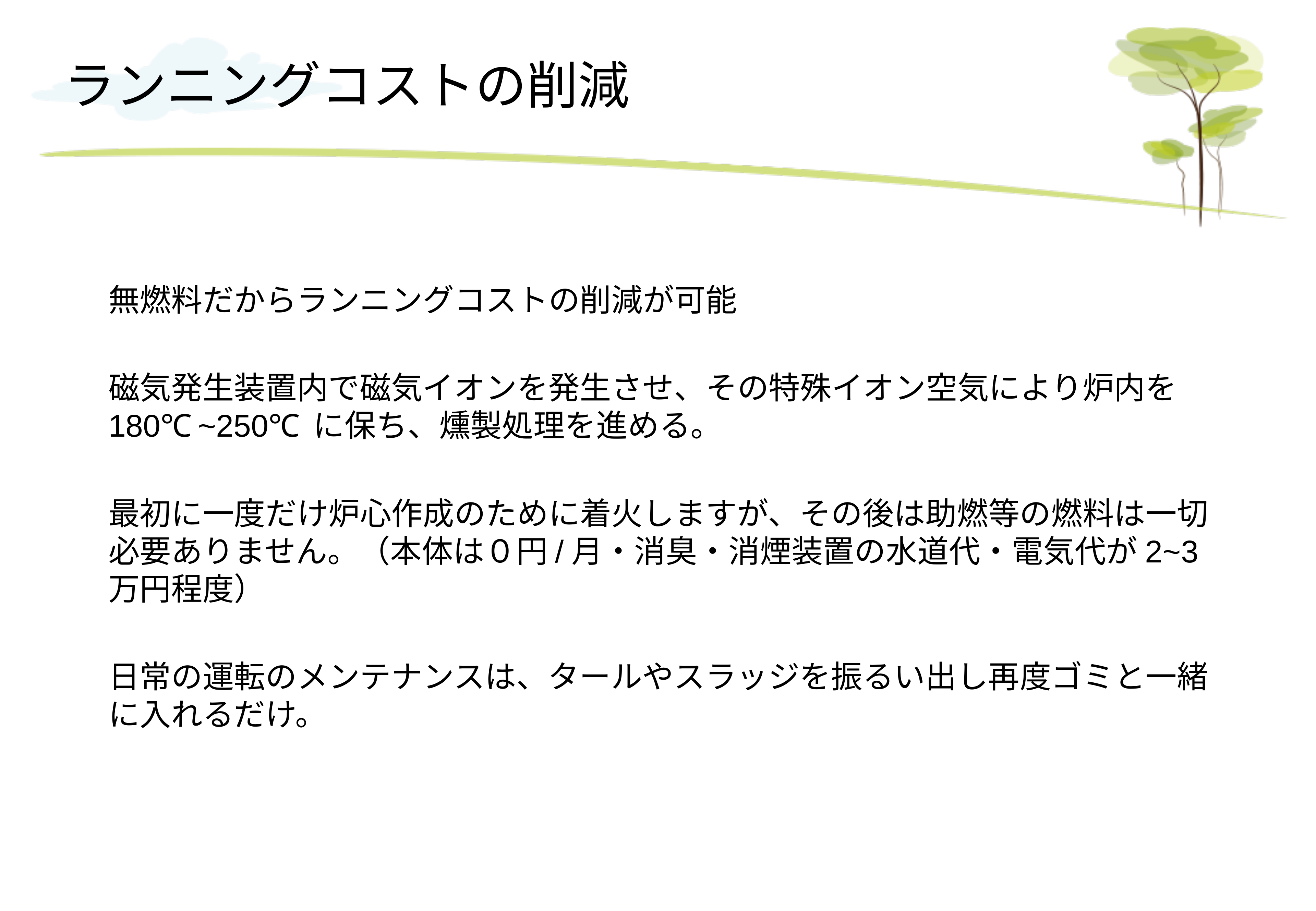

# ランニングコストの削減
無燃料だからランニングコストの削減が可能

磁気発生装置内で磁気イオンを発生させ、その特殊イオン空気により炉内を180℃~250℃に保ち、燻製処理を進める。

最初に一度だけ炉心作成のために着火しますが、その後は助燃等の燃料は一切必要ありません。（本体は０円/月・消臭・消煙装置の水道代・電気代が2~3万円程度）

日常の運転のメンテナンスは、タールやスラッジを振るい出し再度ゴミと一緒に入れるだけ。